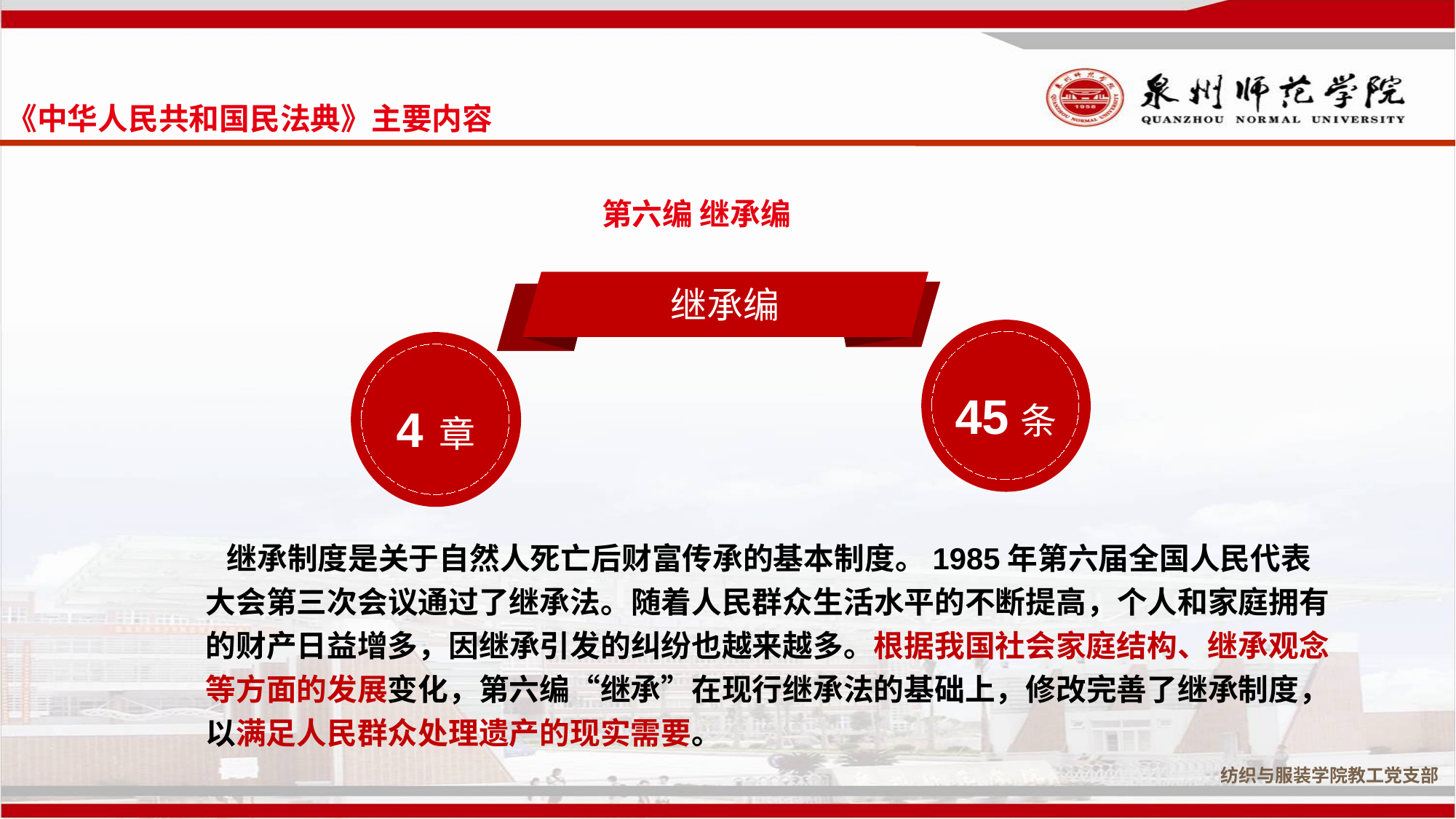

《中华人民共和国民法典》主要内容
第六编 继承编

继承编

45条

4章
  继承制度是关于自然人死亡后财富传承的基本制度。1985年第六届全国人民代表大会第三次会议通过了继承法。随着人民群众生活水平的不断提高，个人和家庭拥有的财产日益增多，因继承引发的纠纷也越来越多。根据我国社会家庭结构、继承观念等方面的发展变化，第六编“继承”在现行继承法的基础上，修改完善了继承制度，以满足人民群众处理遗产的现实需要。
纺织与服装学院教工党支部